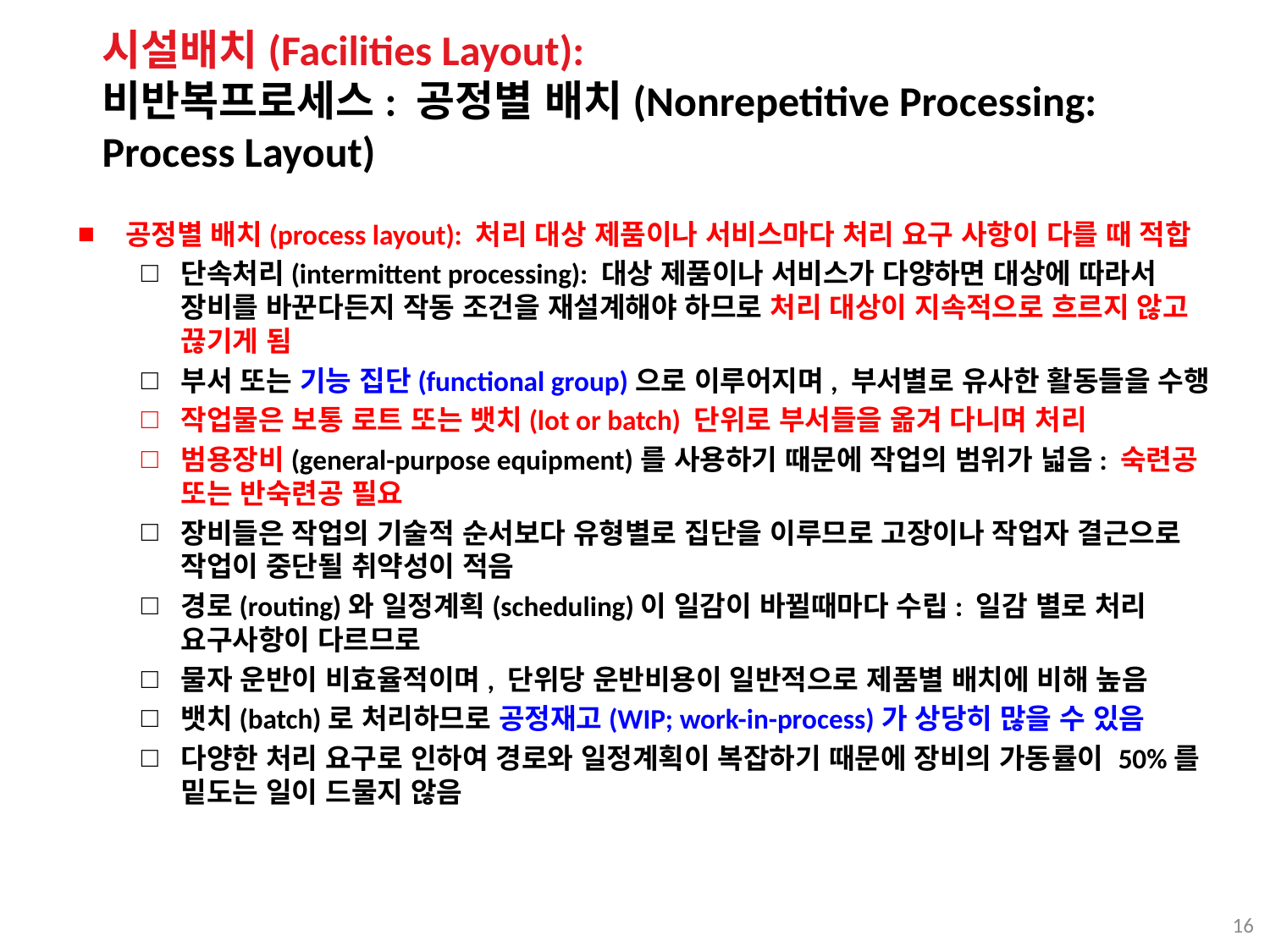

시설배치(Facilities Layout):
비반복프로세스: 공정별 배치(Nonrepetitive Processing: Process Layout)
공정별 배치(process layout): 처리 대상 제품이나 서비스마다 처리 요구 사항이 다를 때 적합
단속처리(intermittent processing): 대상 제품이나 서비스가 다양하면 대상에 따라서 장비를 바꾼다든지 작동 조건을 재설계해야 하므로 처리 대상이 지속적으로 흐르지 않고 끊기게 됨
부서 또는 기능 집단(functional group)으로 이루어지며, 부서별로 유사한 활동들을 수행
작업물은 보통 로트 또는 뱃치(lot or batch) 단위로 부서들을 옮겨 다니며 처리
범용장비(general-purpose equipment)를 사용하기 때문에 작업의 범위가 넓음: 숙련공 또는 반숙련공 필요
장비들은 작업의 기술적 순서보다 유형별로 집단을 이루므로 고장이나 작업자 결근으로 작업이 중단될 취약성이 적음
경로(routing)와 일정계획(scheduling)이 일감이 바뀔때마다 수립: 일감 별로 처리 요구사항이 다르므로
물자 운반이 비효율적이며, 단위당 운반비용이 일반적으로 제품별 배치에 비해 높음
뱃치(batch)로 처리하므로 공정재고(WIP; work-in-process)가 상당히 많을 수 있음
다양한 처리 요구로 인하여 경로와 일정계획이 복잡하기 때문에 장비의 가동률이 50%를 밑도는 일이 드물지 않음

16